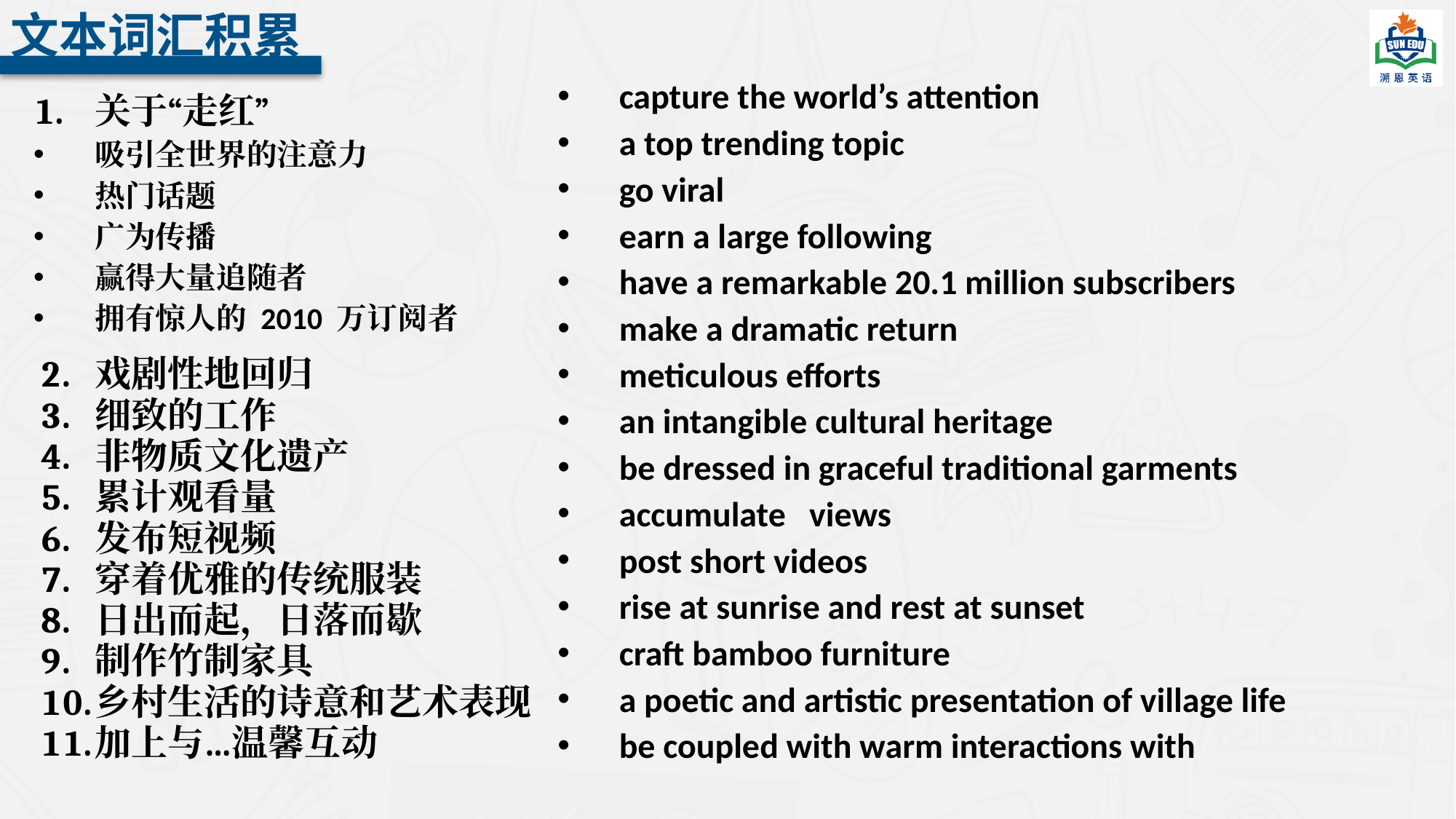

文本词汇积累

capture the world’s attention
a top trending topic
go viral
earn a large following
have a remarkable 20.1 million subscribers
make a dramatic return
meticulous efforts
an intangible cultural heritage
be dressed in graceful traditional garments
accumulate   views
post short videos
rise at sunrise and rest at sunset
craft bamboo furniture
a poetic and artistic presentation of village life
be coupled with warm interactions with

关于“走红”
吸引全世界的注意力
热门话题
广为传播
赢得大量追随者
拥有惊人的 2010 万订阅者
戏剧性地回归
细致的工作
非物质文化遗产
累计观看量
发布短视频
穿着优雅的传统服装
日出而起，日落而歇
制作竹制家具
乡村生活的诗意和艺术表现
加上与…温馨互动